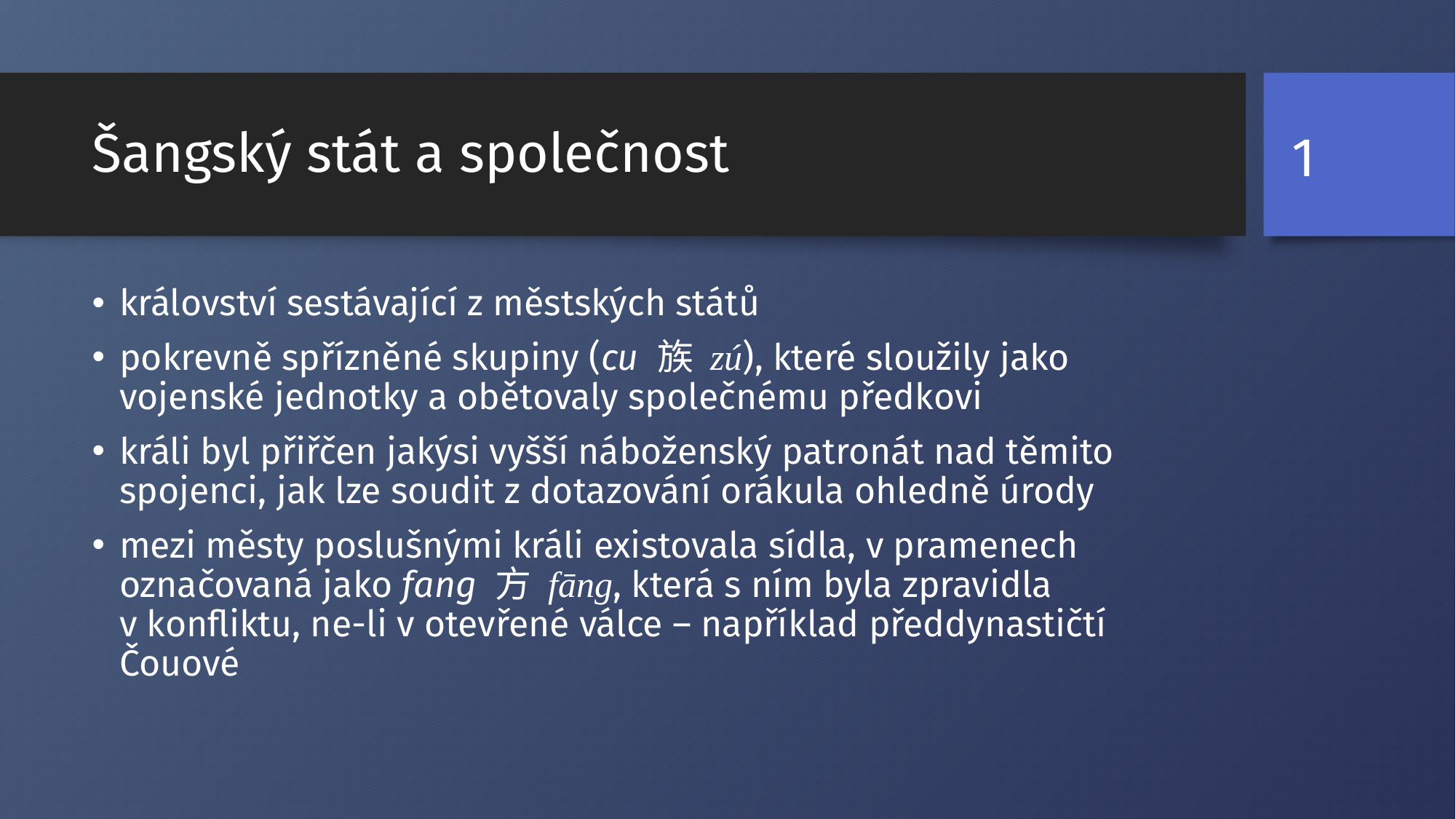

1
# Šangský stát a společnost
království sestávající z městských států
pokrevně spřízněné skupiny (cu 族 zú), které sloužily jako vojenské jednotky a obětovaly společnému předkovi
králi byl přiřčen jakýsi vyšší náboženský patronát nad těmito spojenci, jak lze soudit z dotazování orákula ohledně úrody
mezi městy poslušnými králi existovala sídla, v pramenech označovaná jako fang 方 fāng, která s ním byla zpravidla v konfliktu, ne-li v otevřené válce – například předdynastičtí Čouové